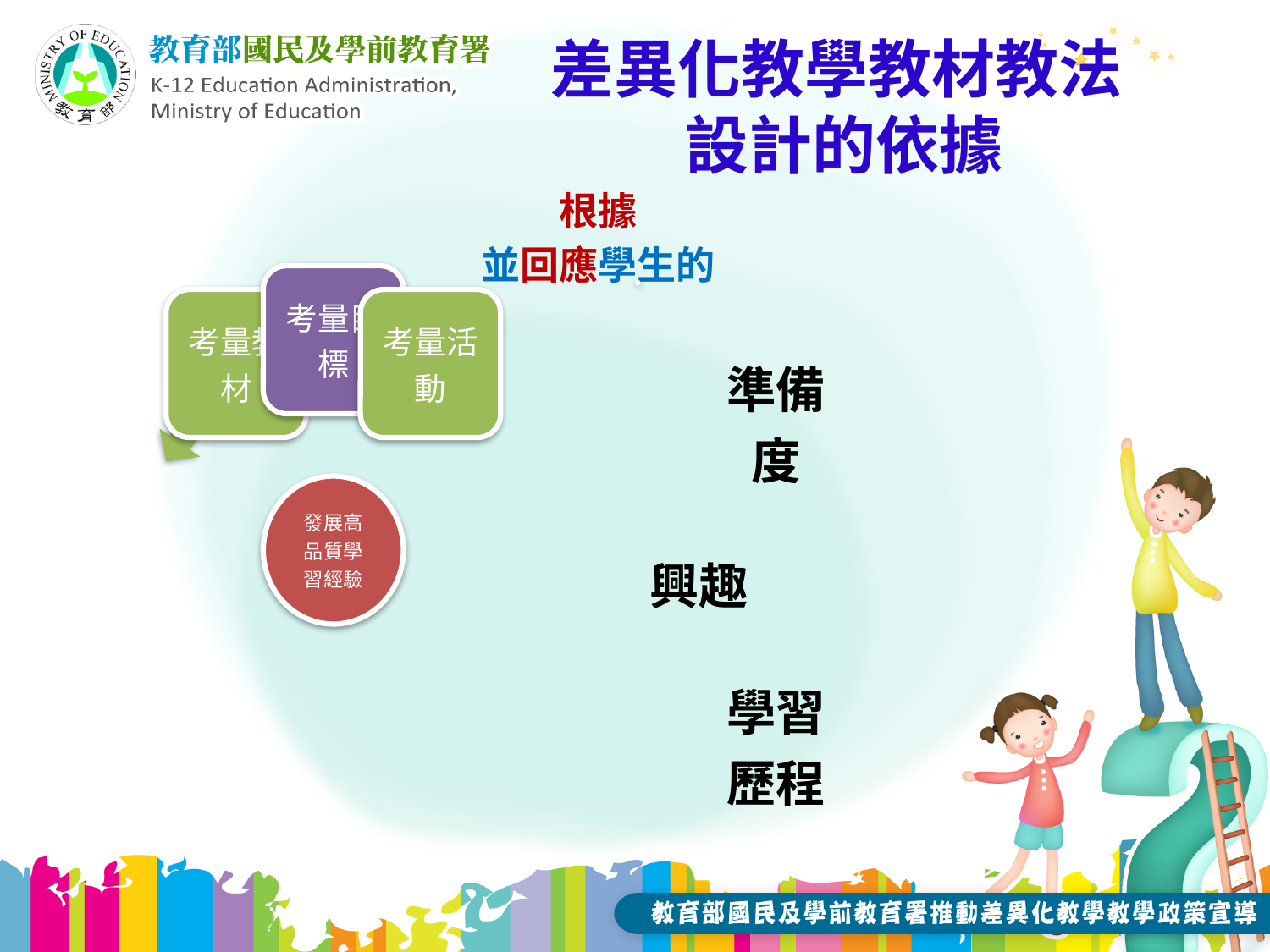

差異化教學教材教法
 設計的依據
根據
並回應學生的
準備度
興趣
學習歷程
發展高品質學習經驗